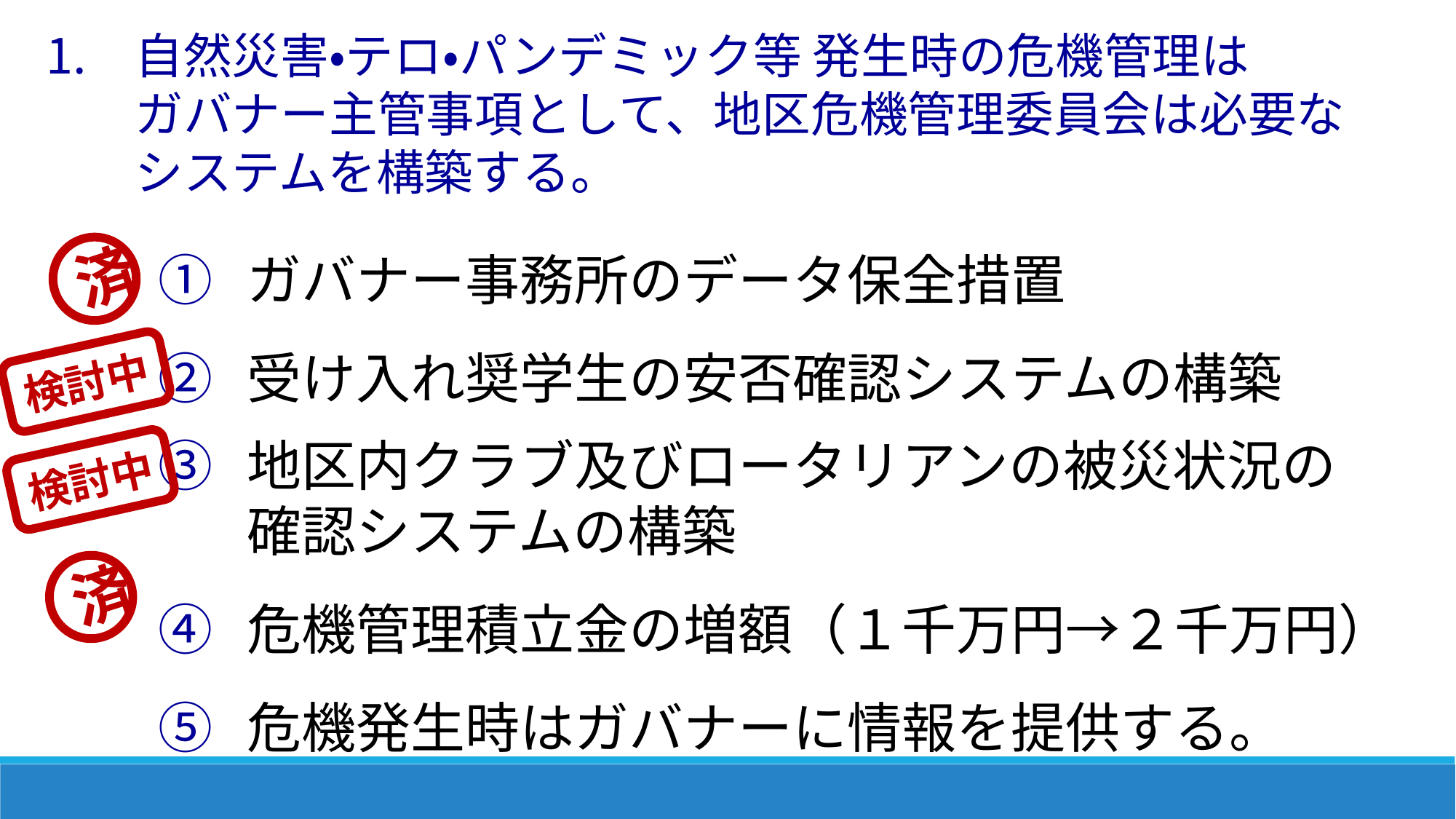

自然災害・テロ・パンデミック等 発生時の危機管理は
ガバナー主管事項として、地区危機管理委員会は必要な
システムを構築する。
ガバナー事務所のデータ保全措置
受け入れ奨学生の安否確認システムの構築

地区内クラブ及びロータリアンの被災状況の
確認システムの構築
危機管理積立金の増額（１千万円→２千万円）
危機発生時はガバナーに情報を提供する。
済
検討中
検討中
済